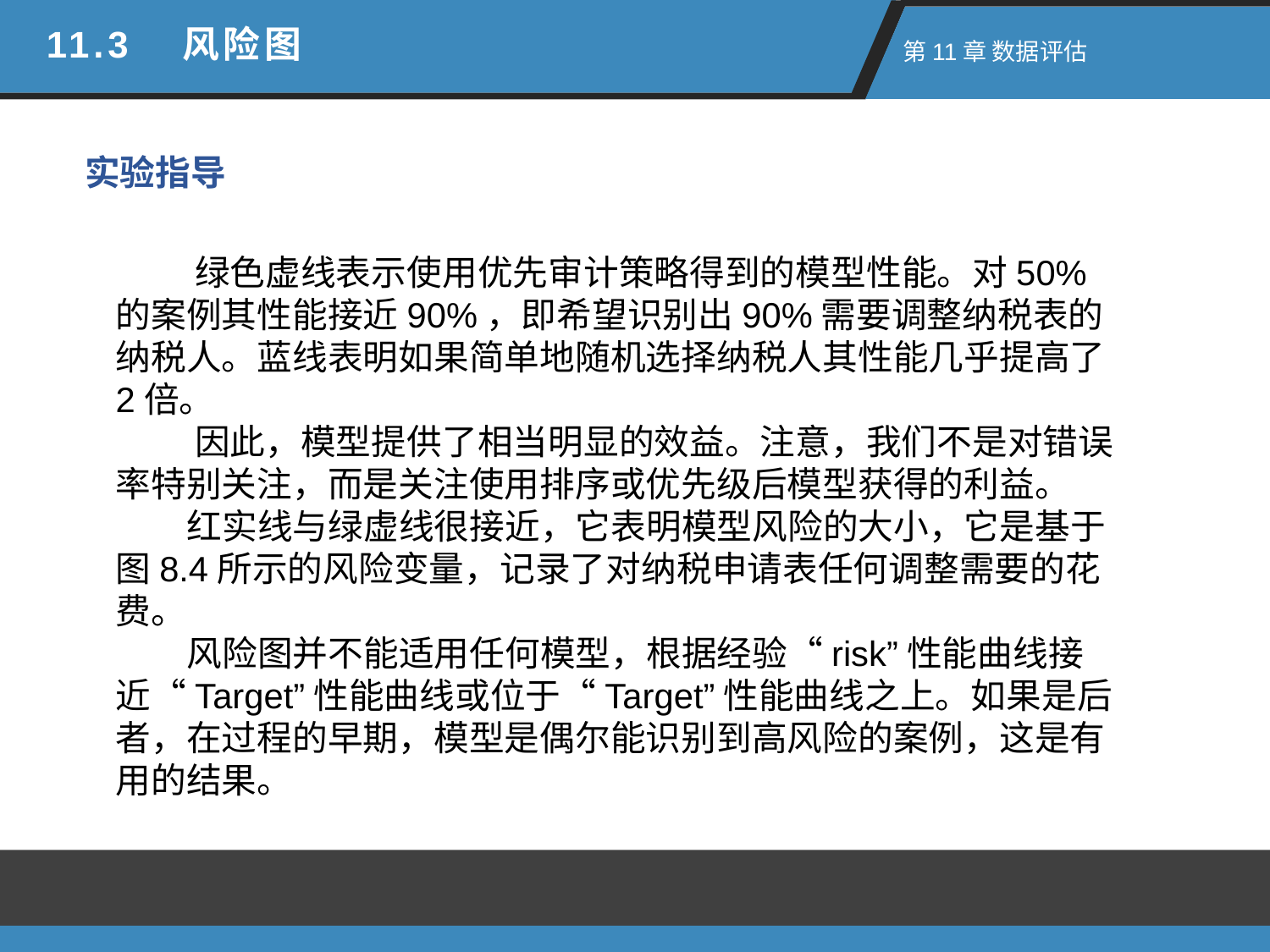

11.3　风险图
  第11章 数据评估
实验指导
         绿色虚线表示使用优先审计策略得到的模型性能。对50%的案例其性能接近90%，即希望识别出90%需要调整纳税表的纳税人。蓝线表明如果简单地随机选择纳税人其性能几乎提高了2倍。
         因此，模型提供了相当明显的效益。注意，我们不是对错误率特别关注，而是关注使用排序或优先级后模型获得的利益。
        红实线与绿虚线很接近，它表明模型风险的大小，它是基于图8.4所示的风险变量，记录了对纳税申请表任何调整需要的花费。
        风险图并不能适用任何模型，根据经验“risk”性能曲线接近“Target”性能曲线或位于“Target”性能曲线之上。如果是后者，在过程的早期，模型是偶尔能识别到高风险的案例，这是有用的结果。